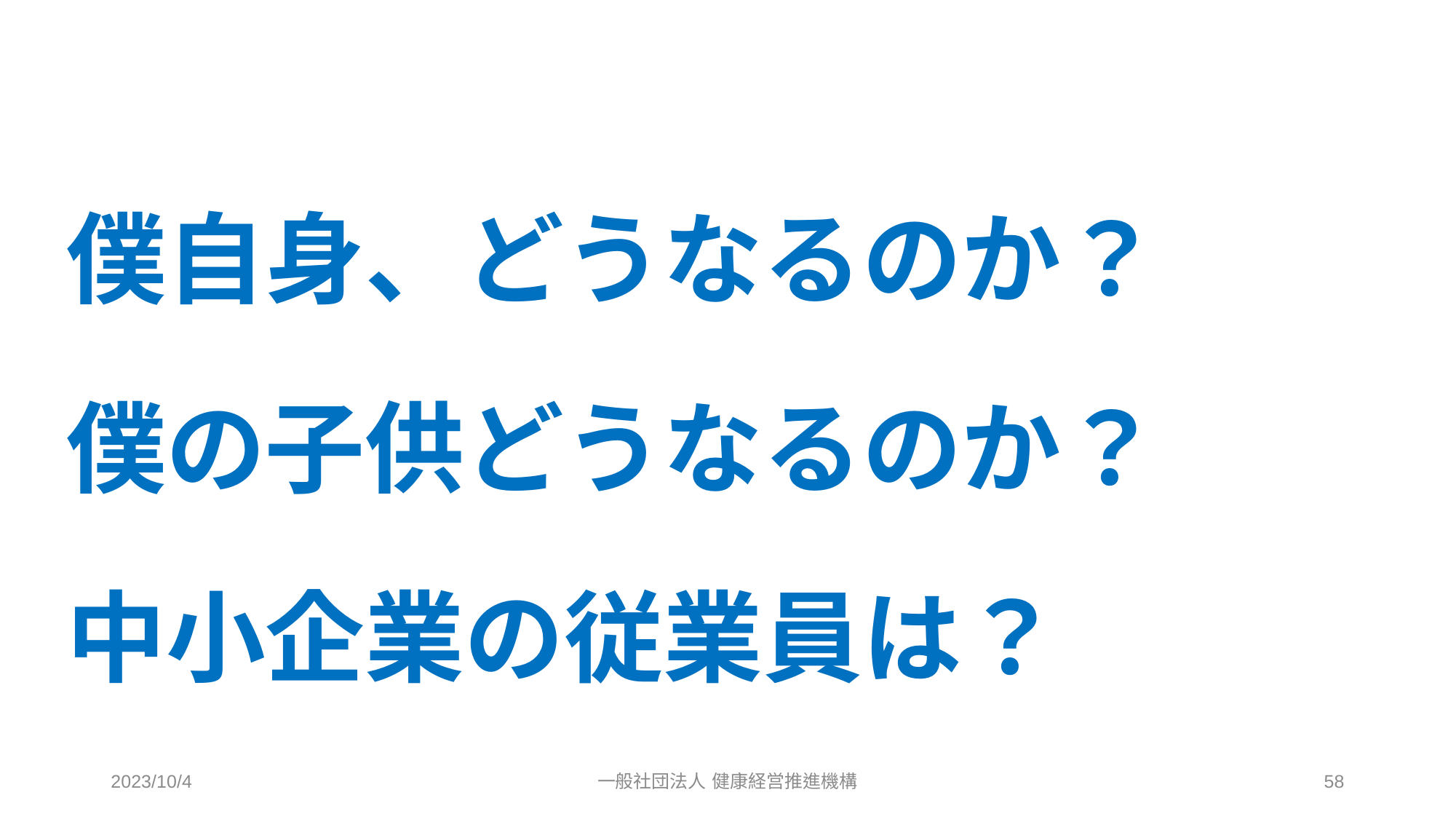

#
僕自身、どうなるのか？
僕の子供どうなるのか？
中小企業の従業員は？
2023/10/4
一般社団法人 健康経営推進機構
58